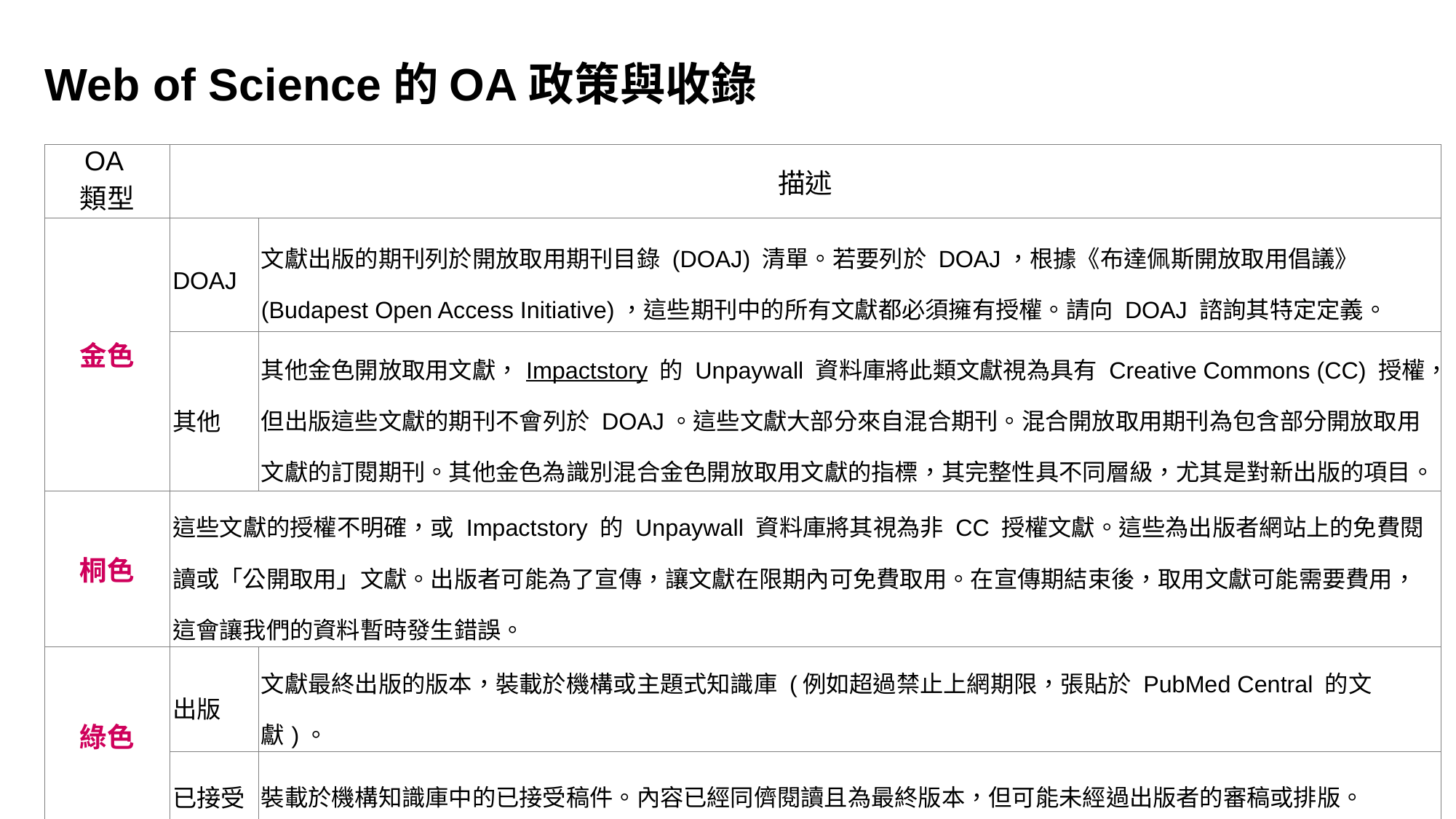

# Web of Science的OA政策與收錄
| OA 類型 | 描述 |  |
| --- | --- | --- |
| 金色 | DOAJ | 文獻出版的期刊列於開放取用期刊目錄 (DOAJ) 清單。若要列於 DOAJ，根據《布達佩斯開放取用倡議》(Budapest Open Access Initiative)，這些期刊中的所有文獻都必須擁有授權。請向 DOAJ 諮詢其特定定義。 |
|  | 其他 | 其他金色開放取用文獻，Impactstory 的 Unpaywall 資料庫將此類文獻視為具有 Creative Commons (CC) 授權，但出版這些文獻的期刊不會列於 DOAJ。這些文獻大部分來自混合期刊。混合開放取用期刊為包含部分開放取用文獻的訂閱期刊。其他金色為識別混合金色開放取用文獻的指標，其完整性具不同層級，尤其是對新出版的項目。 |
| 桐色 | 這些文獻的授權不明確，或 Impactstory 的 Unpaywall 資料庫將其視為非 CC 授權文獻。這些為出版者網站上的免費閱讀或「公開取用」文獻。出版者可能為了宣傳，讓文獻在限期內可免費取用。在宣傳期結束後，取用文獻可能需要費用，這會讓我們的資料暫時發生錯誤。 |  |
| 綠色 | 出版 | 文獻最終出版的版本，裝載於機構或主題式知識庫 (例如超過禁止上網期限，張貼於 PubMed Central 的文獻)。 |
|  | 已接受 | 裝載於機構知識庫中的已接受稿件。內容已經同儕閱讀且為最終版本，但可能未經過出版者的審稿或排版。 |

9